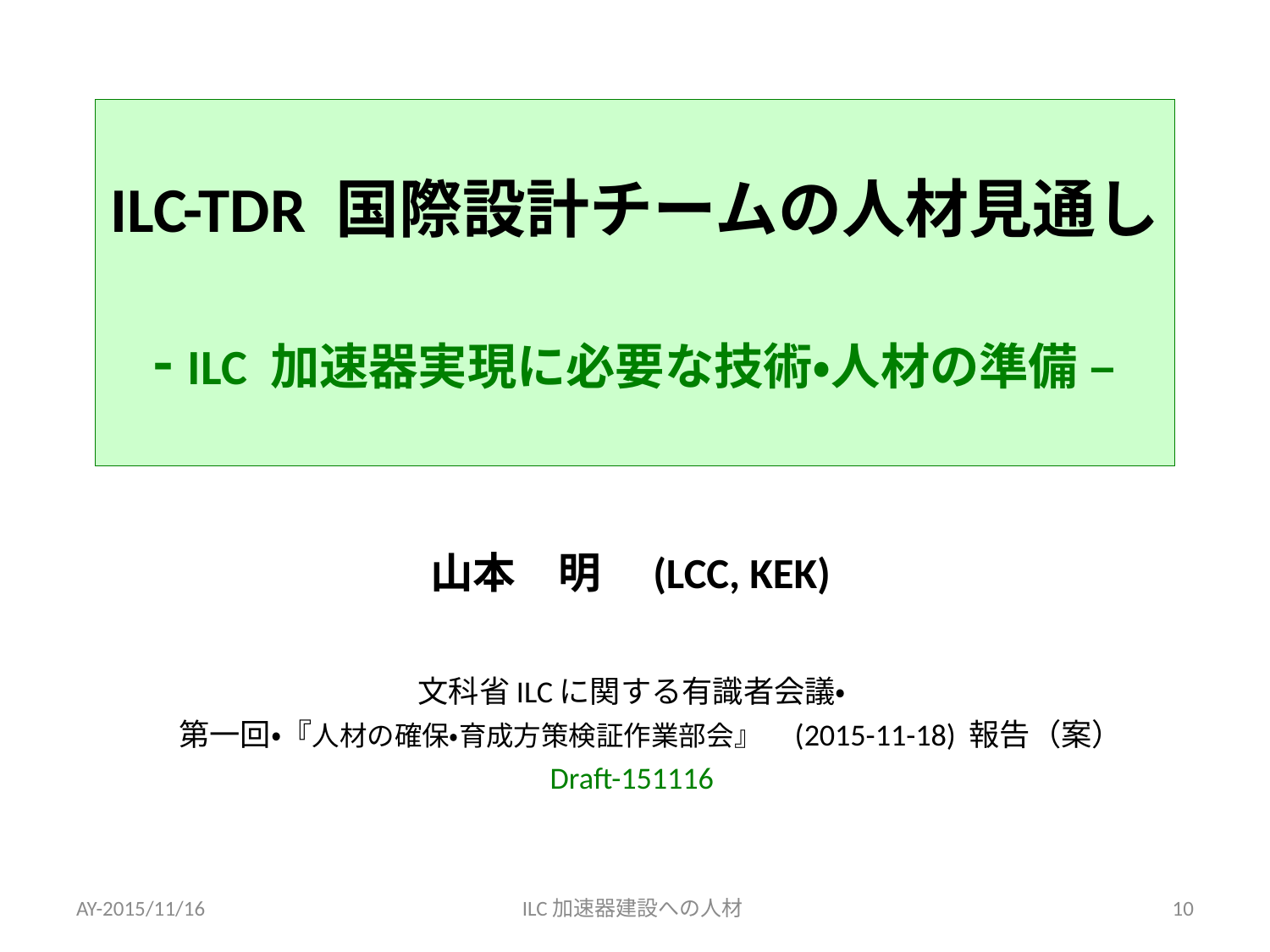

# ILC-TDR 国際設計チームの人材見通し - ILC 加速器実現に必要な技術・人材の準備 –
山本　明　(LCC, KEK)

文科省ILCに関する有識者会議・
　第一回・『人材の確保・育成方策検証作業部会』　(2015-11-18) 報告（案）
Draft-151116
AY-2015/11/16
ILC加速器建設への人材
10